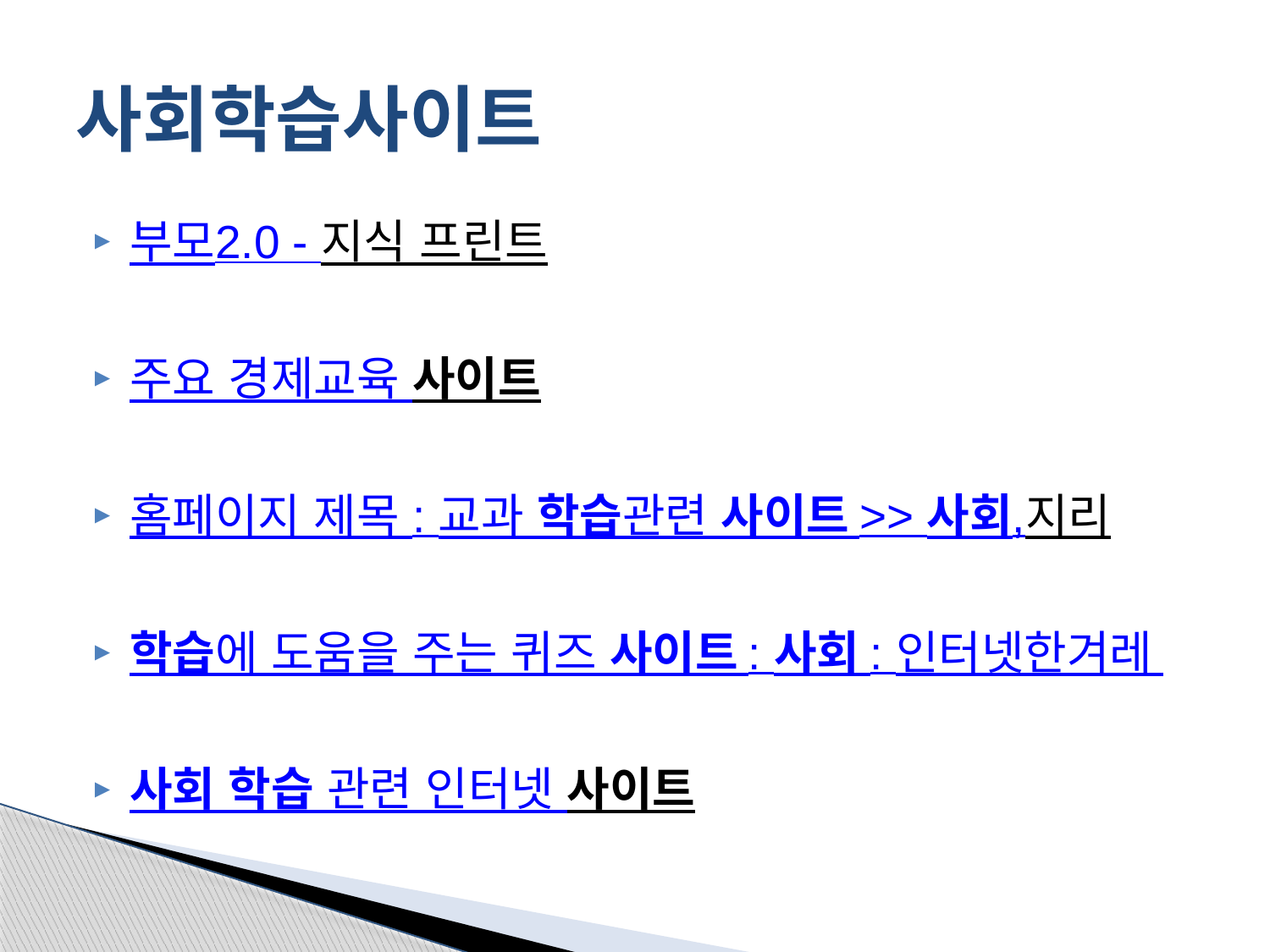

# 사회학습사이트
부모2.0 - 지식 프린트

주요 경제교육 사이트

홈페이지 제목 : 교과 학습관련 사이트 >> 사회,지리

학습에 도움을 주는 퀴즈 사이트 : 사회 : 인터넷한겨레

사회 학습 관련 인터넷 사이트